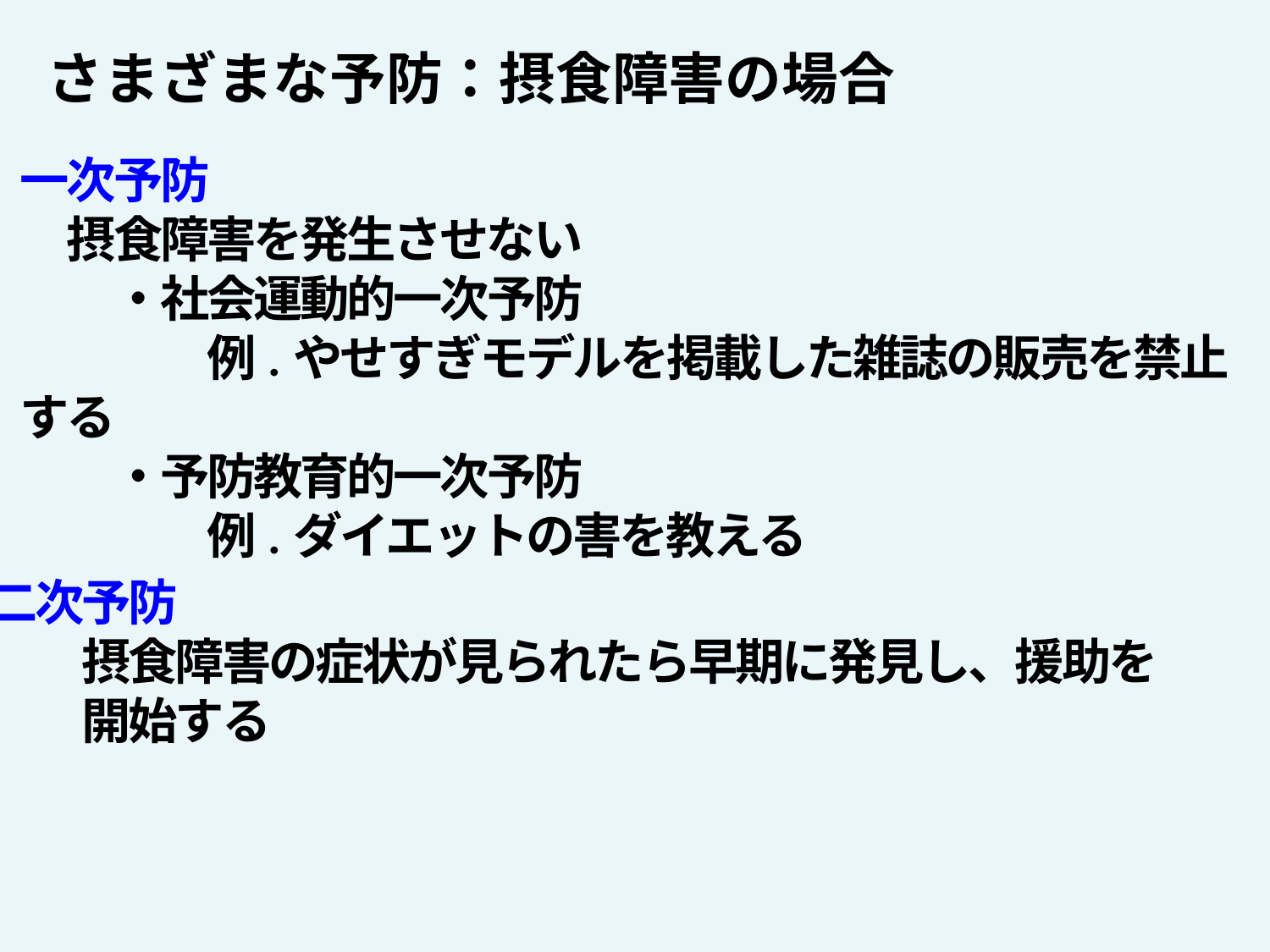

さまざまな予防：摂食障害の場合

一次予防
　摂食障害を発生させない
　　・社会運動的一次予防
　　　　例.やせすぎモデルを掲載した雑誌の販売を禁止する
　　・予防教育的一次予防
　　　　例.ダイエットの害を教える

二次予防
　　摂食障害の症状が見られたら早期に発見し、援助を
　　開始する